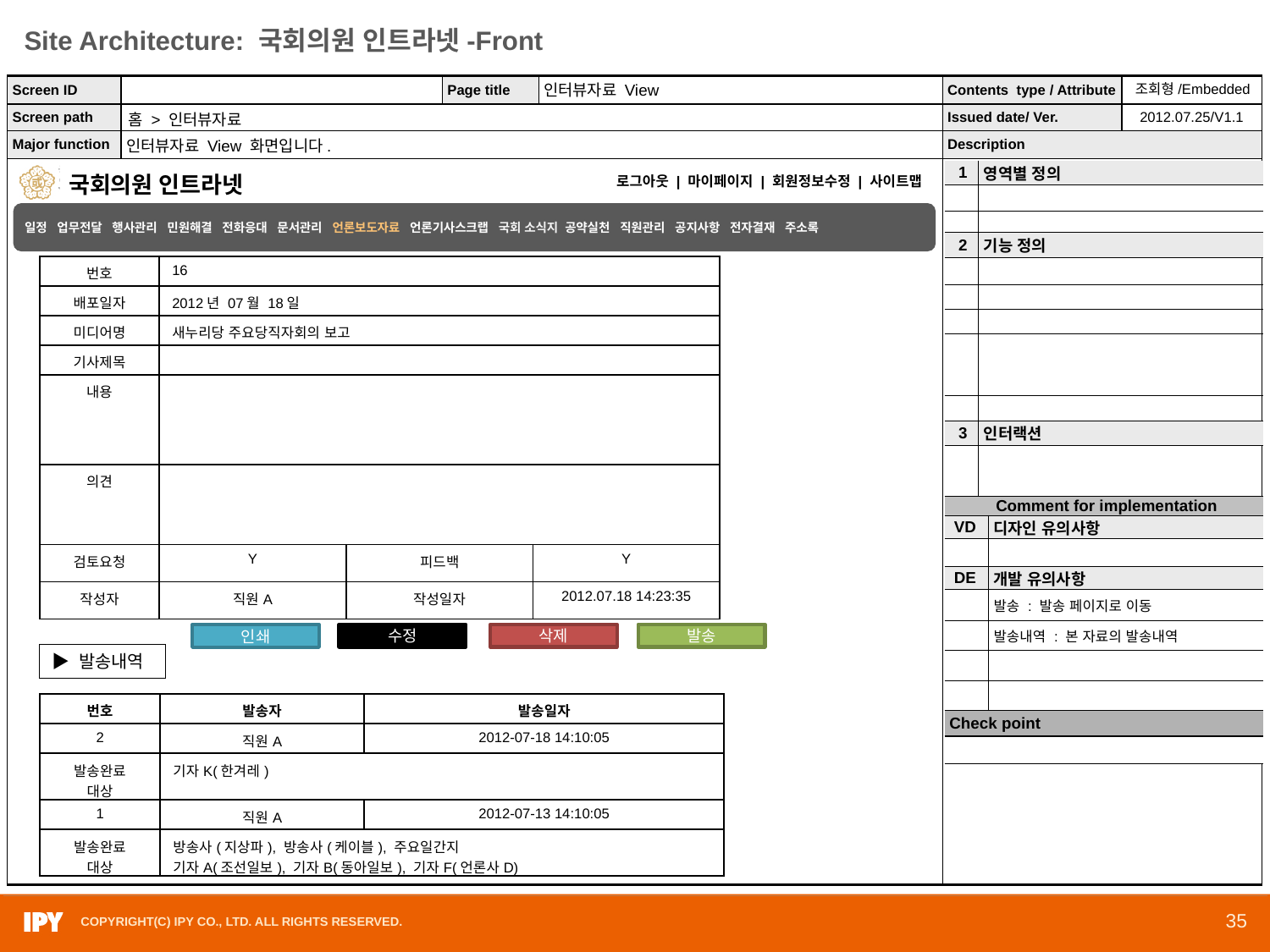

인터뷰자료 View
조회형/Embedded
홈 > 인터뷰자료
인터뷰자료 View 화면입니다.
| 1 | 영역별 정의 |  |
| --- | --- | --- |
|  |  |  |
|  |  |  |
| 2 | 기능 정의 |  |
|  |  |  |
|  |  |  |
|  |  |  |
|  |  |  |
|  |  |  |
| 3 | 인터랙션 |  |
|  |  |  |
| Comment for implementation |  |  |
| VD |  | 디자인 유의사항 |
|  |  |  |
| DE |  | 개발 유의사항 |
|  |  | 발송 : 발송 페이지로 이동 |
|  |  | 발송내역 : 본 자료의 발송내역 |
|  |  |  |
|  |  |  |
| Check point |  |  |
|  |  |  |
일정   업무전달   행사관리   민원해결   전화응대   문서관리   언론보도자료   언론기사스크랩   국회 소식지  공약실천   직원관리   공지사항   전자결재   주소록
| 번호 | 16 |  |  |
| --- | --- | --- | --- |
| 배포일자 | 2012년 07월 18일 |  |  |
| 미디어명 | 새누리당 주요당직자회의 보고 |  |  |
| 기사제목 |  |  |  |
| 내용 |  |  |  |
| 의견 |  |  |  |
| 검토요청 | Y | 피드백 | Y |
| 작성자 | 직원A | 작성일자 | 2012.07.18 14:23:35 |
수정
삭제
발송
인쇄
▶ 발송내역
| 번호 | 발송자 | 발송일자 |
| --- | --- | --- |
| 2 | 직원A | 2012-07-18 14:10:05 |
| 발송완료 대상 | 기자K(한겨레) |  |
| 1 | 직원A | 2012-07-13 14:10:05 |
| 발송완료 대상 | 방송사(지상파), 방송사(케이블), 주요일간지 기자A(조선일보), 기자B(동아일보), 기자F(언론사D) |  |
35